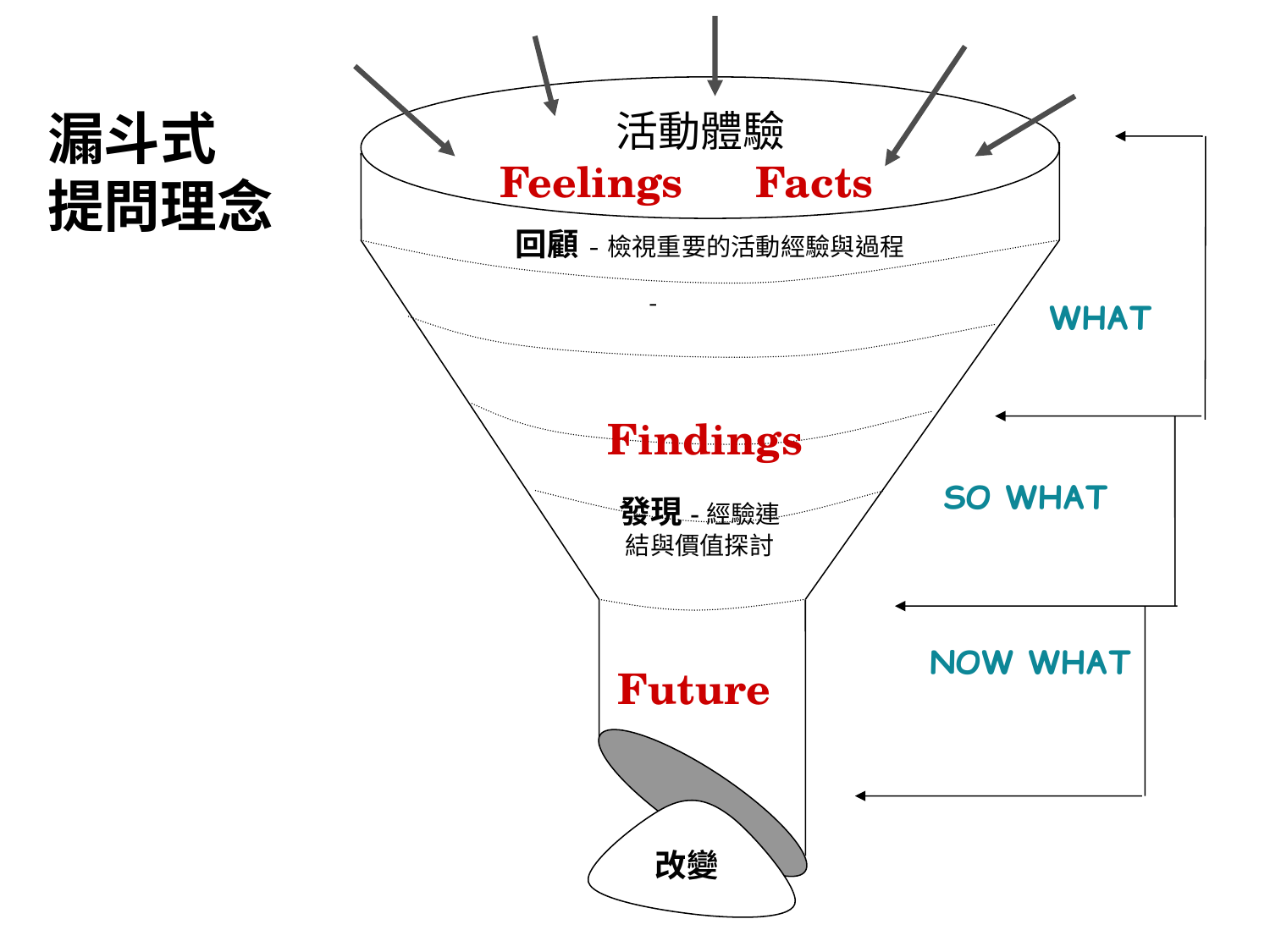

# 漏斗式 提問理念

  活動體驗
Feelings      Facts

回顧-檢視重要的活動經驗與過程

WHAT

                             -

SO WHAT

NOW WHAT

     改變

Findings
發現-經驗連結與價值探討
Future